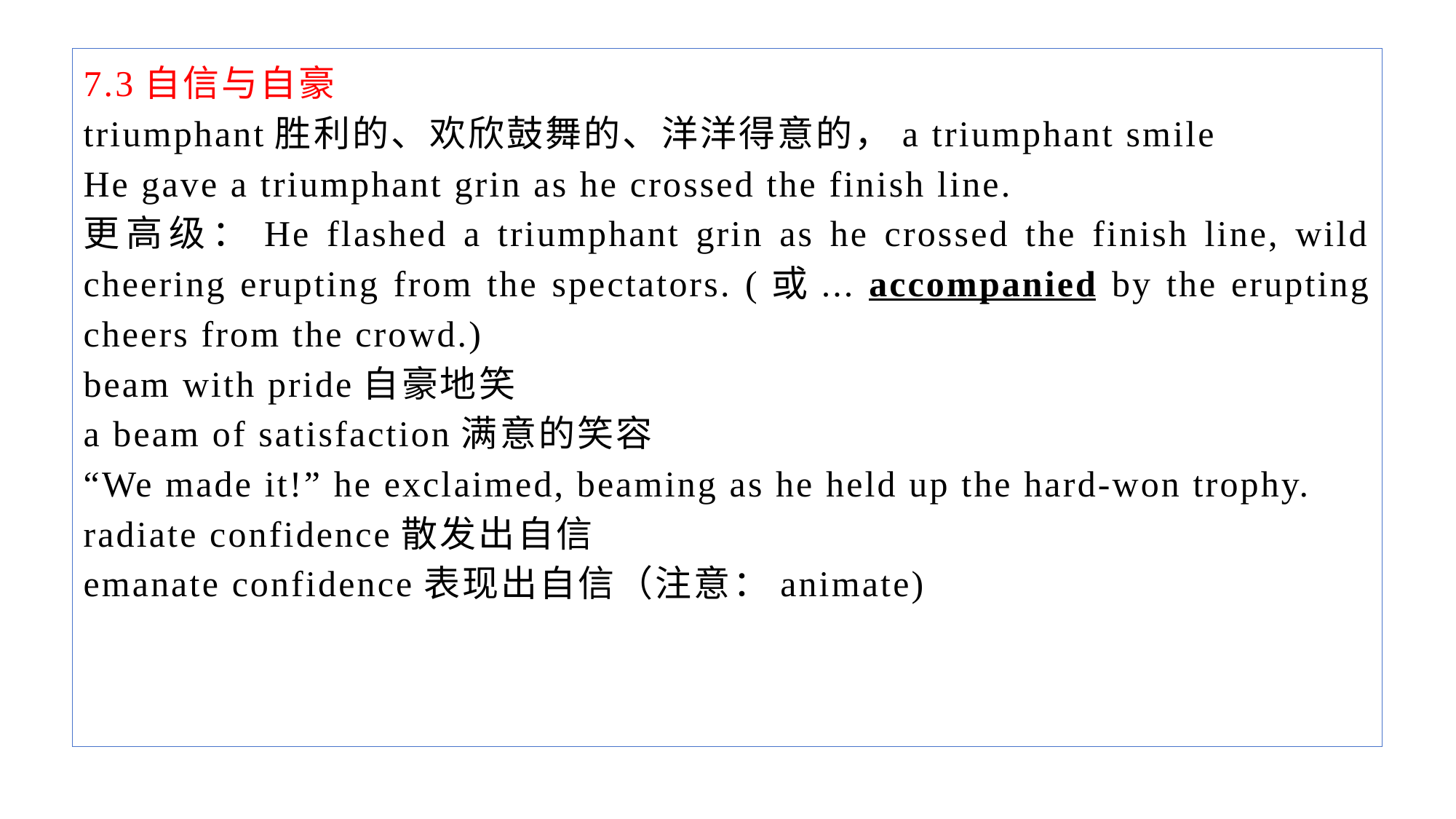

7.3自信与自豪
triumphant胜利的、欢欣鼓舞的、洋洋得意的，a triumphant smile
He gave a triumphant grin as he crossed the finish line.
更高级：He flashed a triumphant grin as he crossed the finish line, wild cheering erupting from the spectators. (或... accompanied by the erupting cheers from the crowd.)
beam with pride自豪地笑
a beam of satisfaction满意的笑容
“We made it!” he exclaimed, beaming as he held up the hard-won trophy.
radiate confidence散发出自信
emanate confidence表现出自信（注意：animate)